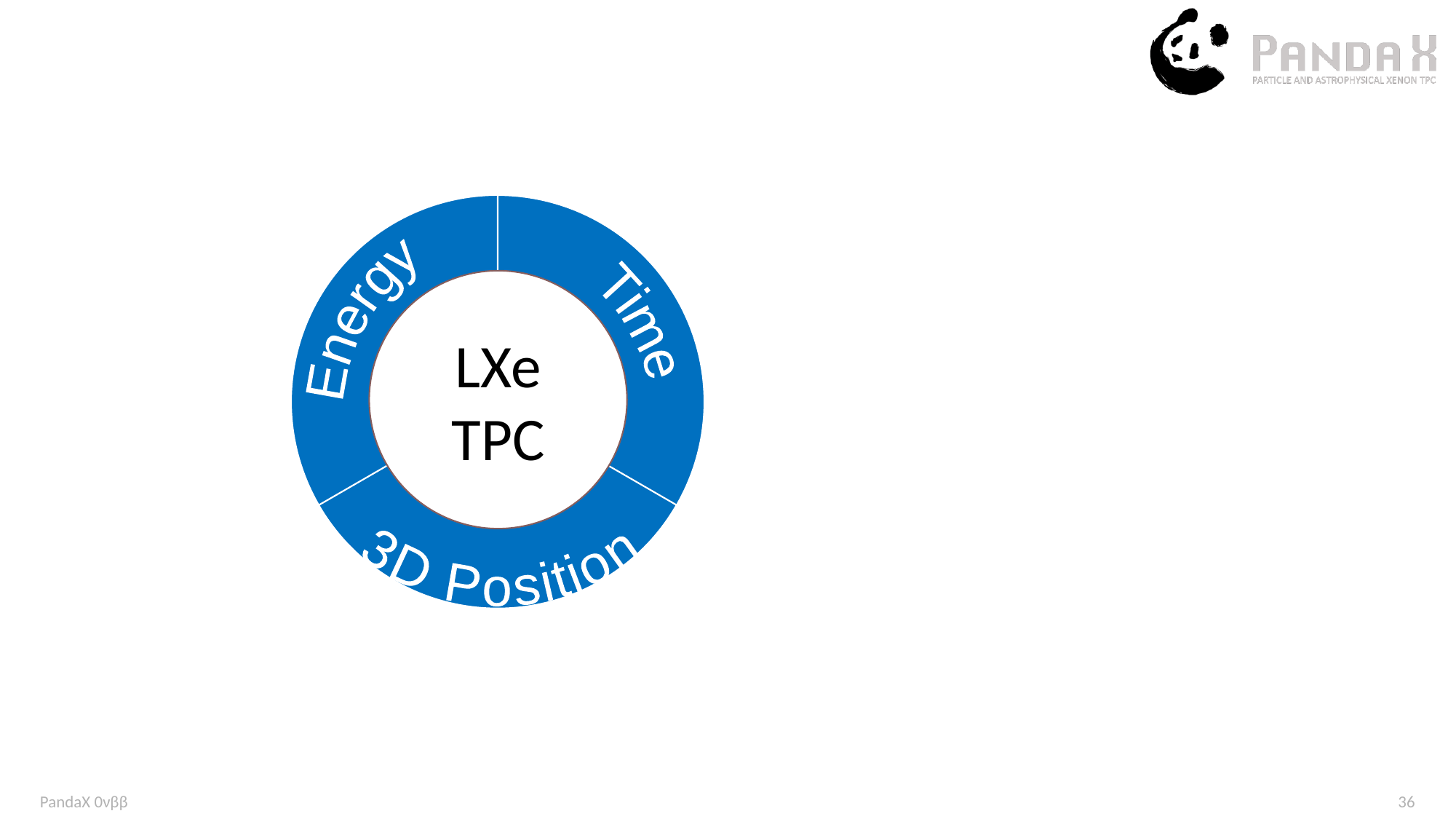

3D Position
Energy
Time
LXe
TPC
上海交大  韩柯
PandaX 0νββ
36